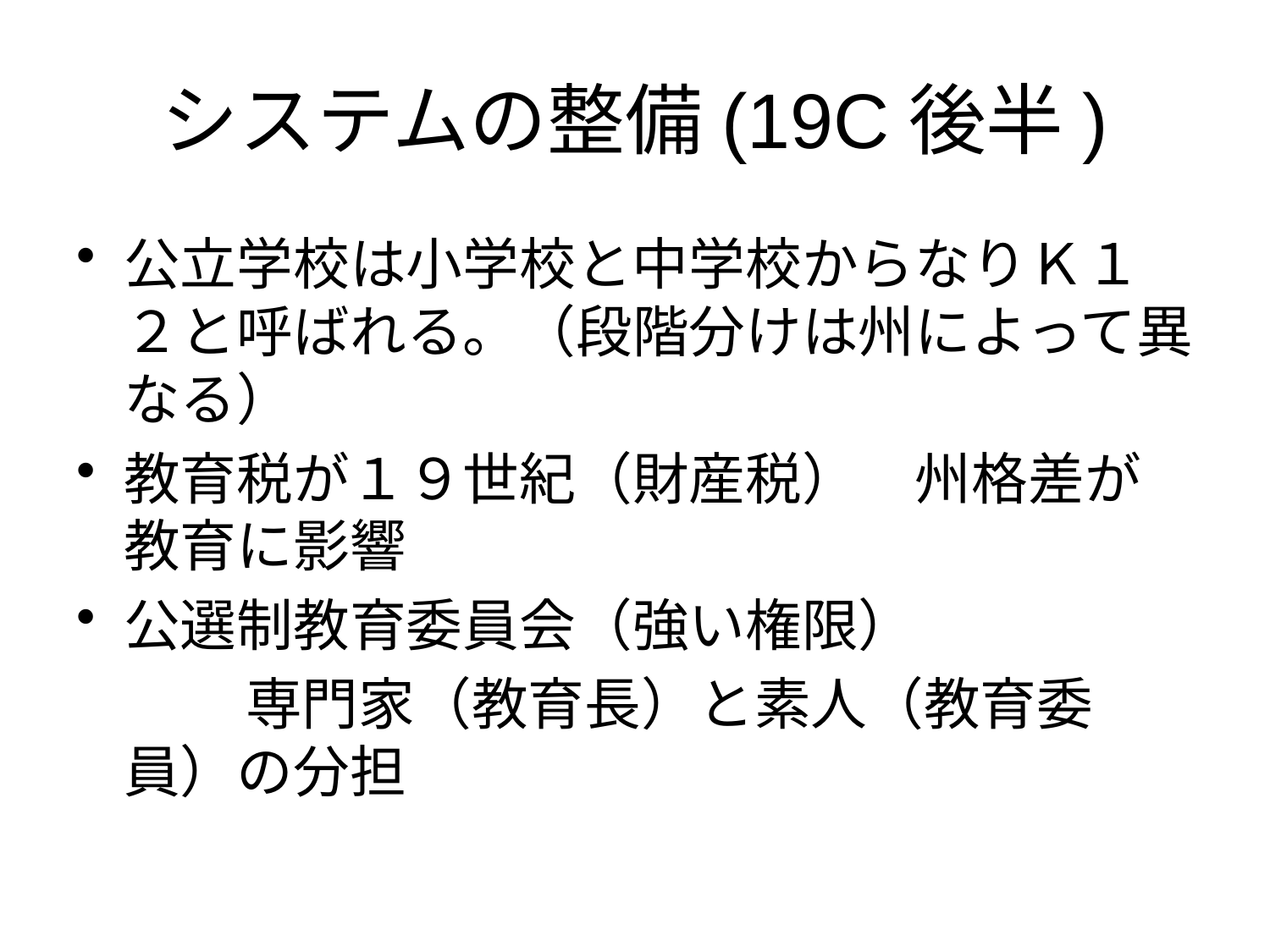

# システムの整備(19C後半)
公立学校は小学校と中学校からなりＫ１２と呼ばれる。（段階分けは州によって異なる）
教育税が１９世紀（財産税）　州格差が教育に影響
公選制教育委員会（強い権限）
　　　専門家（教育長）と素人（教育委員）の分担